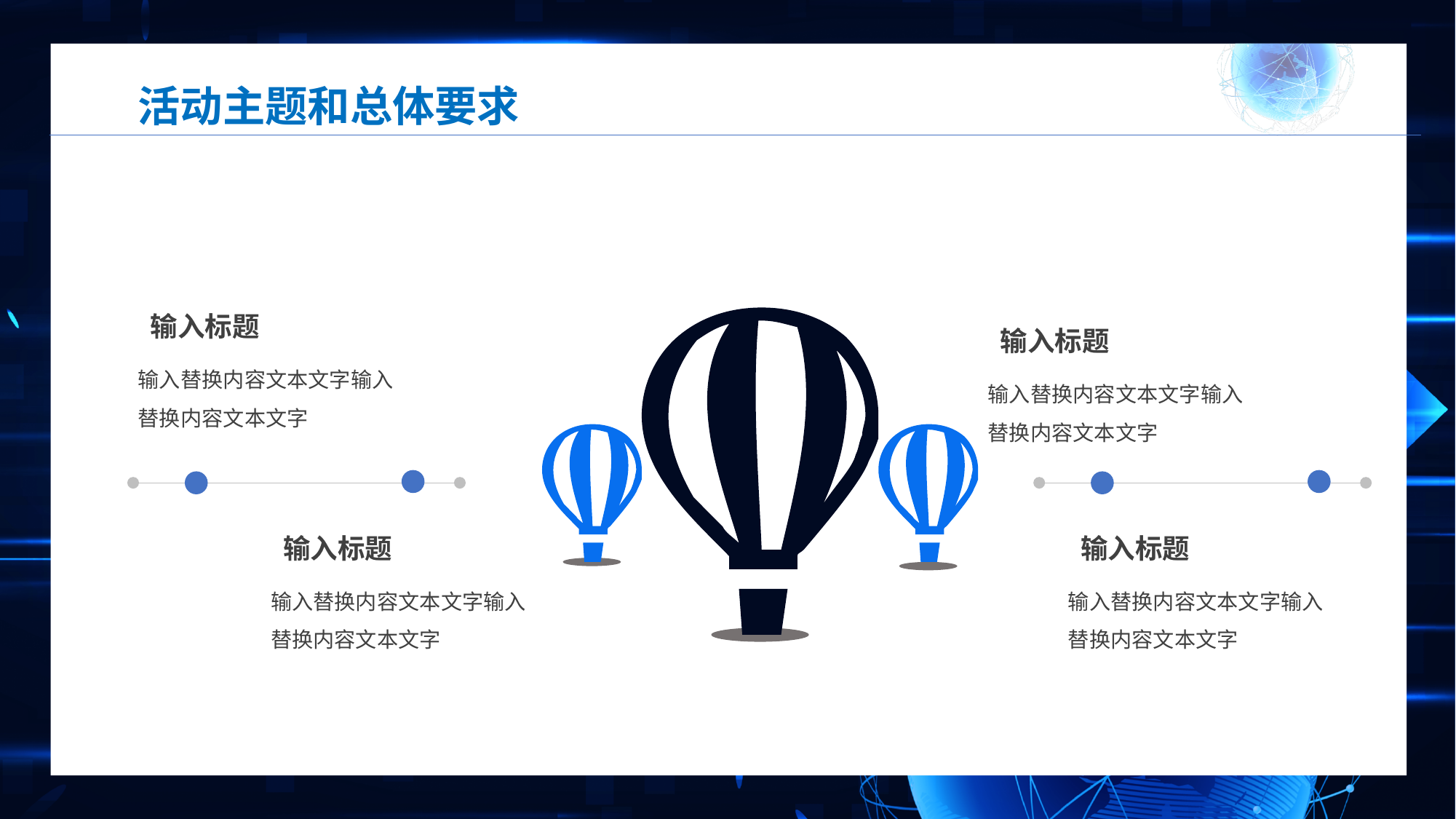

活动主题和总体要求
输入标题

输入标题
输入替换内容文本文字输入替换内容文本文字
输入替换内容文本文字输入替换内容文本文字

输入标题
输入标题
输入替换内容文本文字输入替换内容文本文字
输入替换内容文本文字输入替换内容文本文字